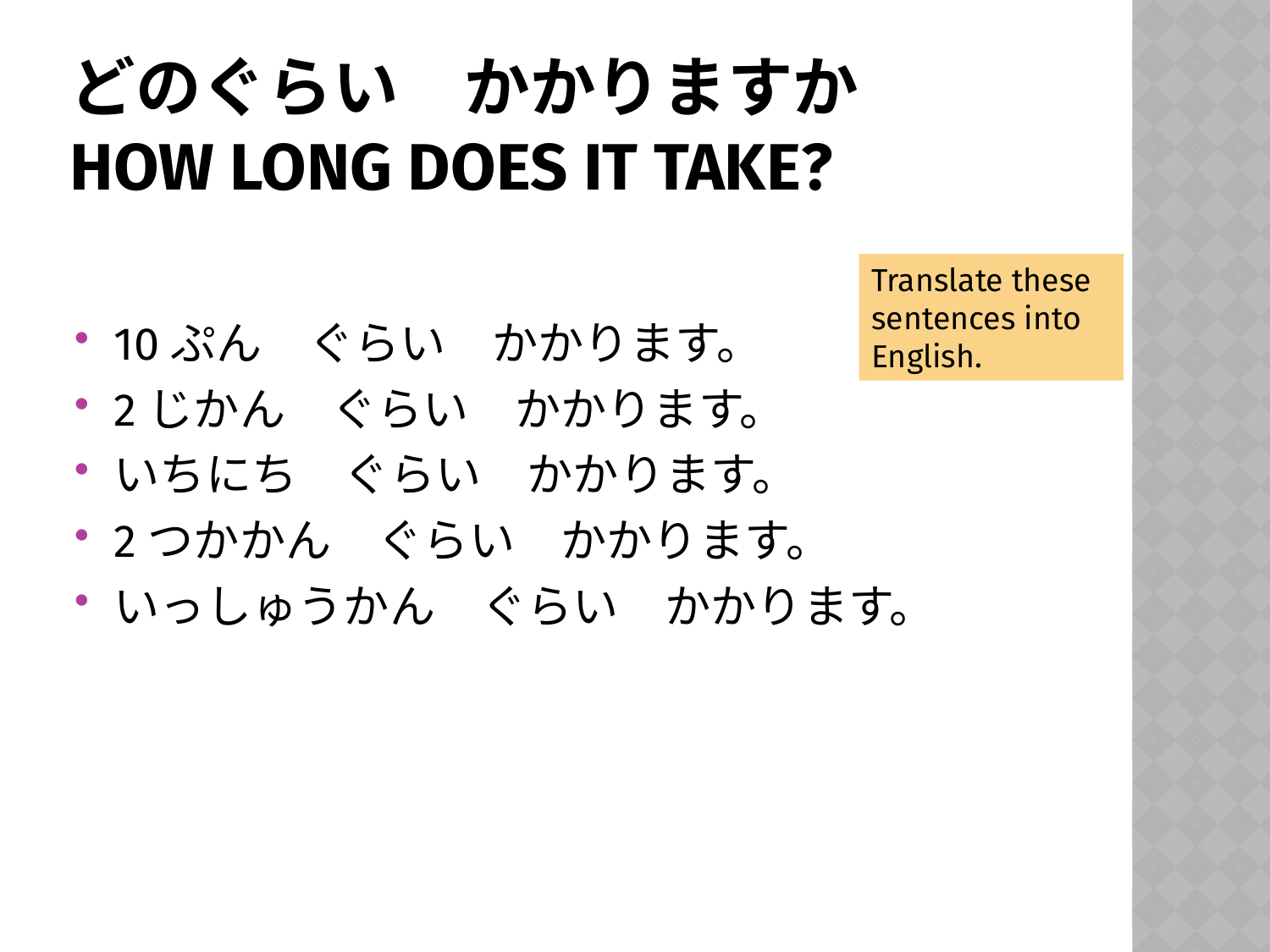

# どのぐらい　かかりますか HOW LONG DOES It take?
Translate these sentences into English.
10ぷん　ぐらい　かかります。
2じかん　ぐらい　かかります。
いちにち　ぐらい　かかります。
2つかかん　ぐらい　かかります。
いっしゅうかん　ぐらい　かかります。